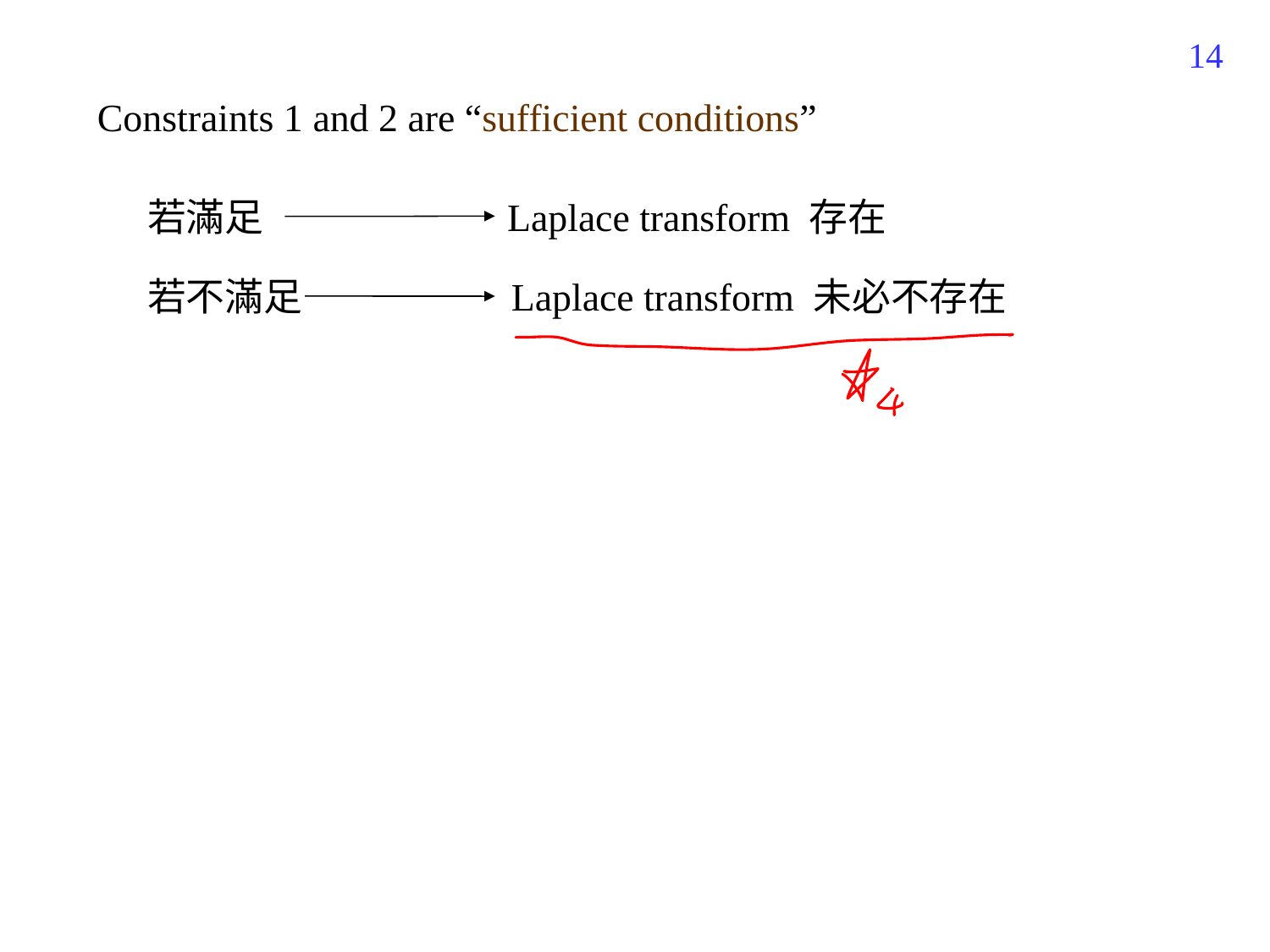

14
Constraints 1 and 2 are “sufficient conditions”
若滿足                           Laplace transform 存在

若不滿足                       Laplace transform 未必不存在